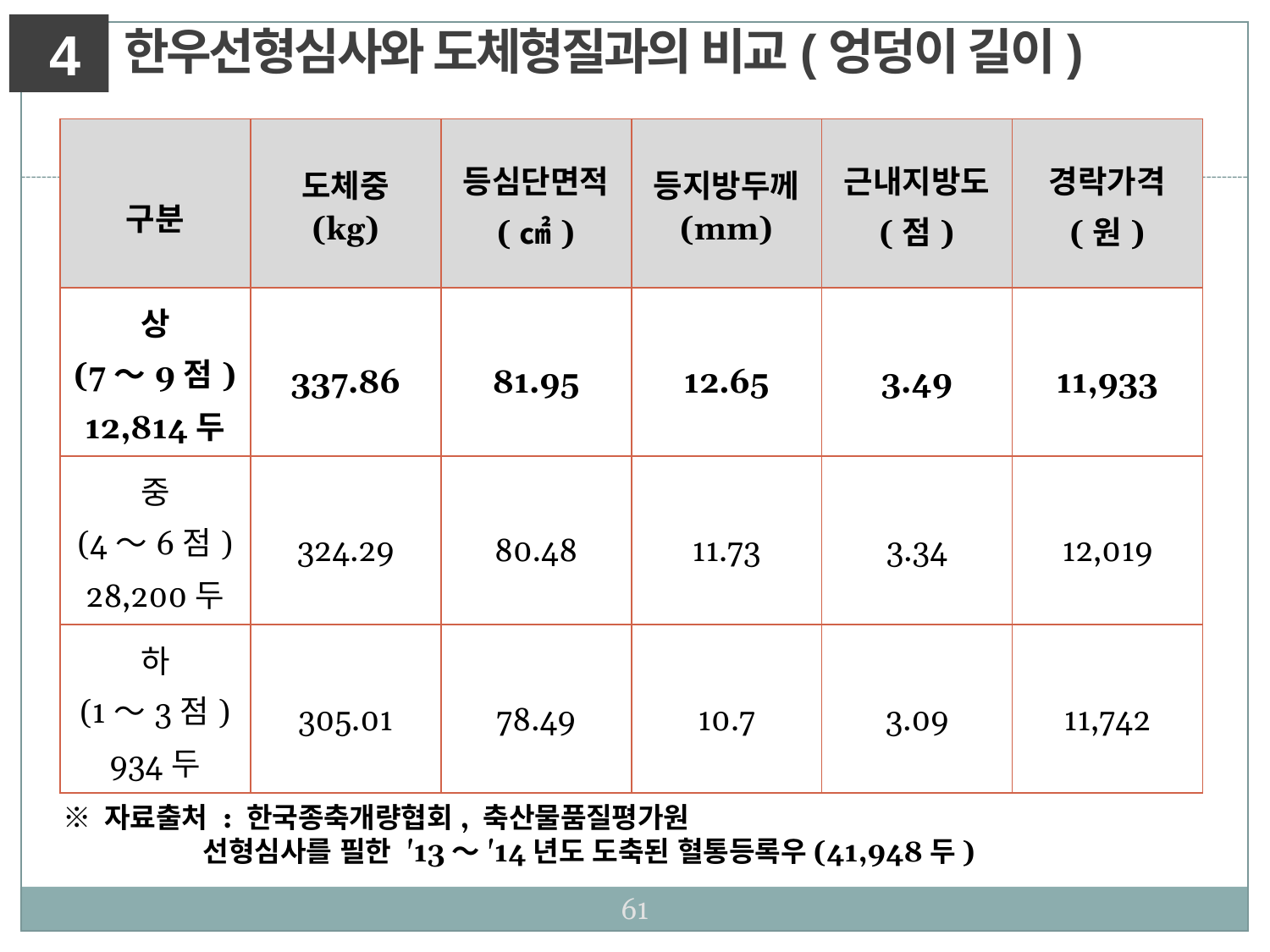

한우선형심사와 도체형질과의 비교(엉덩이 길이)
4
| 구분 | 도체중 (kg) | 등심단면적 (㎠) | 등지방두께 (mm) | 근내지방도 (점) | 경락가격 (원) |
| --- | --- | --- | --- | --- | --- |
| 상 (7～9점) 12,814두 | 337.86 | 81.95 | 12.65 | 3.49 | 11,933 |
| 중 (4～6점) 28,200두 | 324.29 | 80.48 | 11.73 | 3.34 | 12,019 |
| 하 (1～3점) 934두 | 305.01 | 78.49 | 10.7 | 3.09 | 11,742 |
※ 자료출처 : 한국종축개량협회, 축산물품질평가원
                 선형심사를 필한 '13～'14년도 도축된 혈통등록우(41,948두)
61